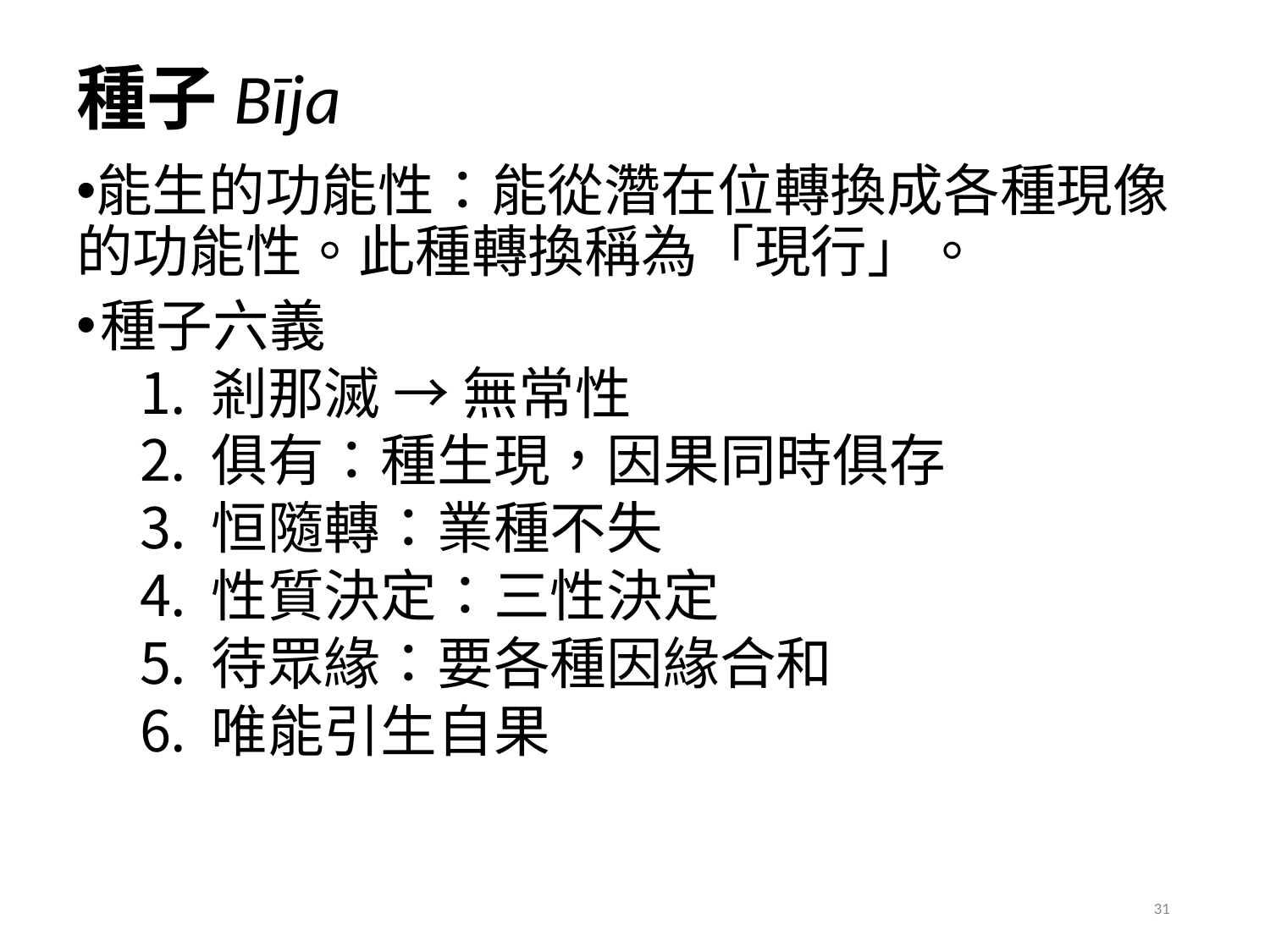

# 種子Bīja
能生的功能性：能從濳在位轉換成各種現像的功能性。此種轉換稱為「現行」。
種子六義
剎那滅 → 無常性
俱有：種生現，因果同時俱存
恒隨轉：業種不失
性質決定：三性決定
待眾緣：要各種因緣合和
唯能引生自果
31